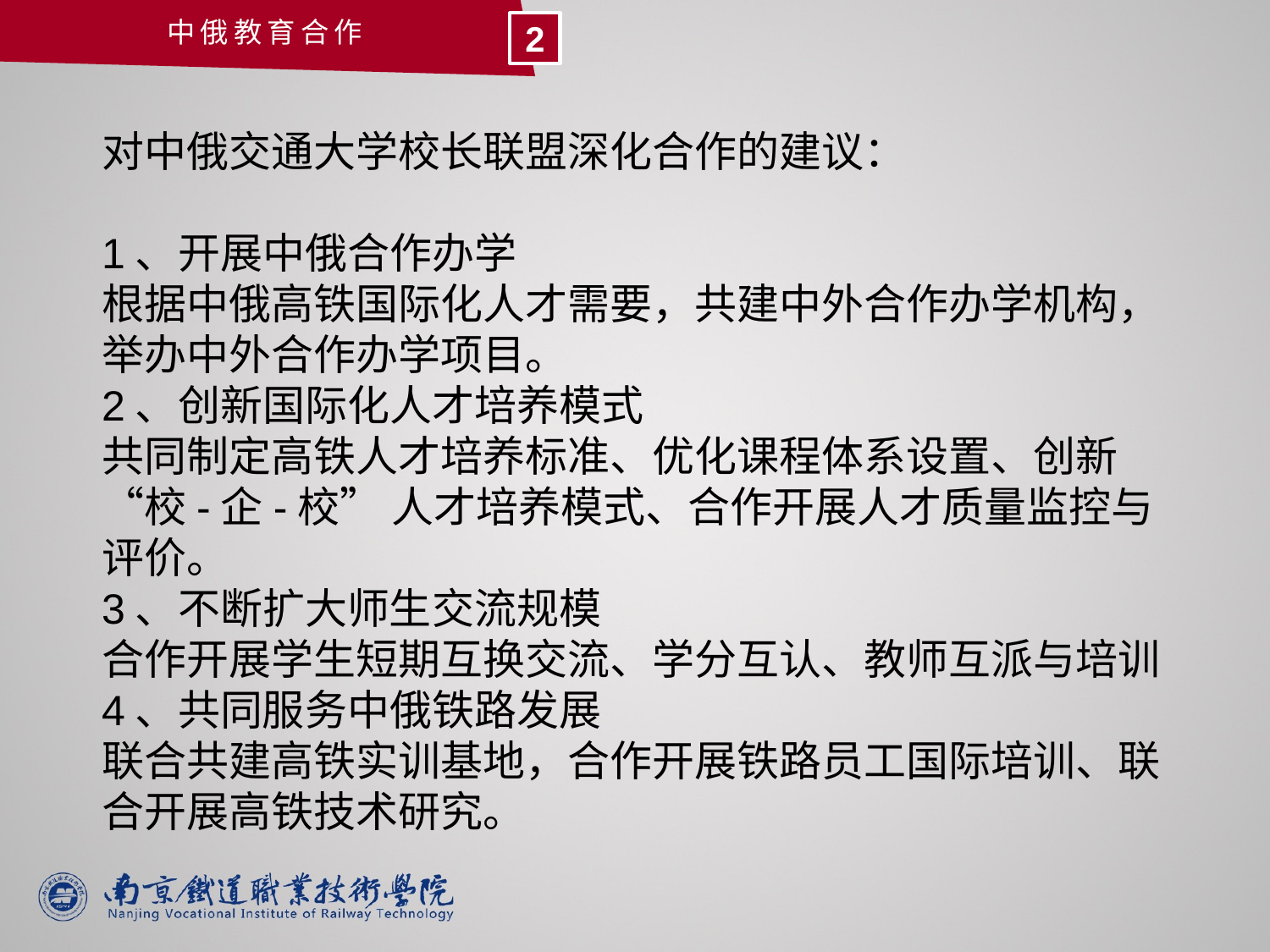

中俄教育合作
2
对中俄交通大学校长联盟深化合作的建议：

1、开展中俄合作办学
根据中俄高铁国际化人才需要，共建中外合作办学机构，举办中外合作办学项目。
2、创新国际化人才培养模式
共同制定高铁人才培养标准、优化课程体系设置、创新“校-企-校” 人才培养模式、合作开展人才质量监控与评价。
3、不断扩大师生交流规模
合作开展学生短期互换交流、学分互认、教师互派与培训
4、共同服务中俄铁路发展
联合共建高铁实训基地，合作开展铁路员工国际培训、联合开展高铁技术研究。

。